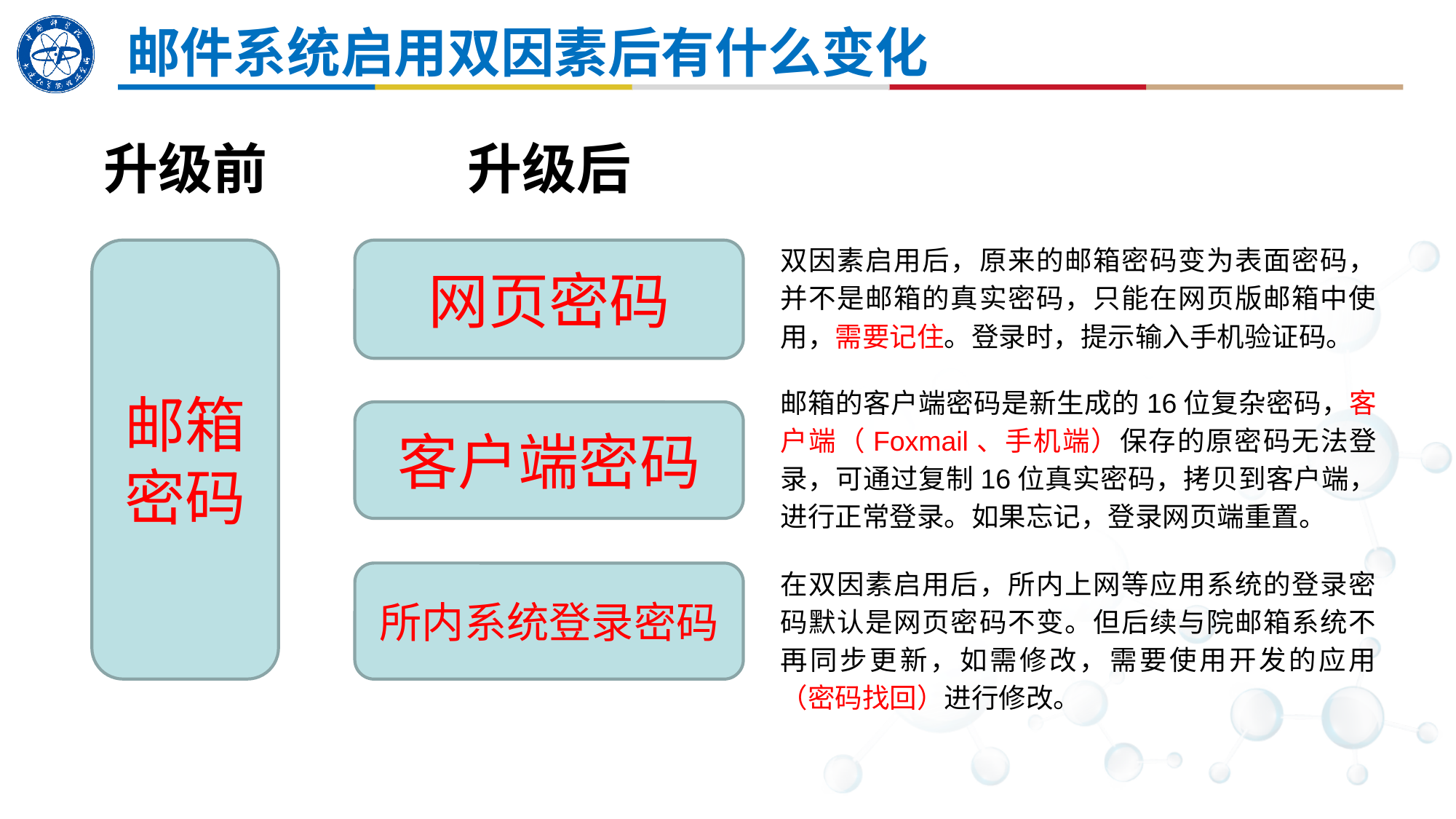

邮件系统启用双因素后有什么变化
升级前
升级后
双因素启用后，原来的邮箱密码变为表面密码，并不是邮箱的真实密码，只能在网页版邮箱中使用，需要记住。登录时，提示输入手机验证码。
邮箱密码
网页密码
邮箱的客户端密码是新生成的16位复杂密码，客户端（Foxmail、手机端）保存的原密码无法登录，可通过复制16位真实密码，拷贝到客户端，进行正常登录。如果忘记，登录网页端重置。
客户端密码
在双因素启用后，所内上网等应用系统的登录密码默认是网页密码不变。但后续与院邮箱系统不再同步更新，如需修改，需要使用开发的应用（密码找回）进行修改。
所内系统登录密码